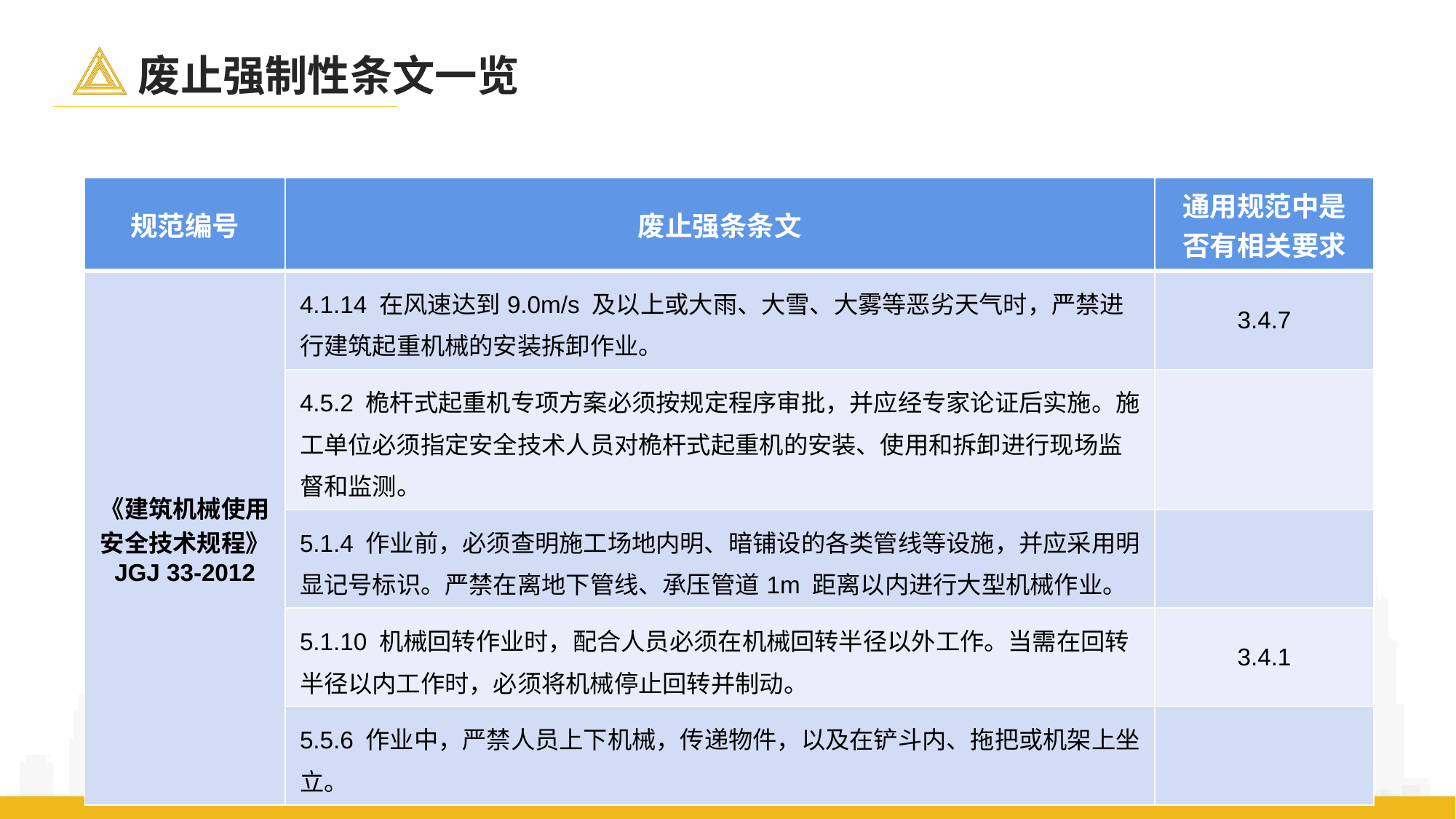

废止强制性条文一览

| 规范编号 | 废止强条条文 | 通用规范中是否有相关要求 |
| --- | --- | --- |
| 《建筑机械使用安全技术规程》 JGJ 33-2012 | 4.1.14 在风速达到9.0m/s 及以上或大雨、大雪、大雾等恶劣天气时，严禁进行建筑起重机械的安装拆卸作业。 | 3.4.7 |
|  | 4.5.2 桅杆式起重机专项方案必须按规定程序审批，并应经专家论证后实施。施工单位必须指定安全技术人员对桅杆式起重机的安装、使用和拆卸进行现场监督和监测。 |  |
|  | 5.1.4 作业前，必须查明施工场地内明、暗铺设的各类管线等设施，并应采用明显记号标识。严禁在离地下管线、承压管道1m 距离以内进行大型机械作业。 |  |
|  | 5.1.10 机械回转作业时，配合人员必须在机械回转半径以外工作。当需在回转半径以内工作时，必须将机械停止回转并制动。 | 3.4.1 |
|  | 5.5.6 作业中，严禁人员上下机械，传递物件，以及在铲斗内、拖把或机架上坐立。 |  |